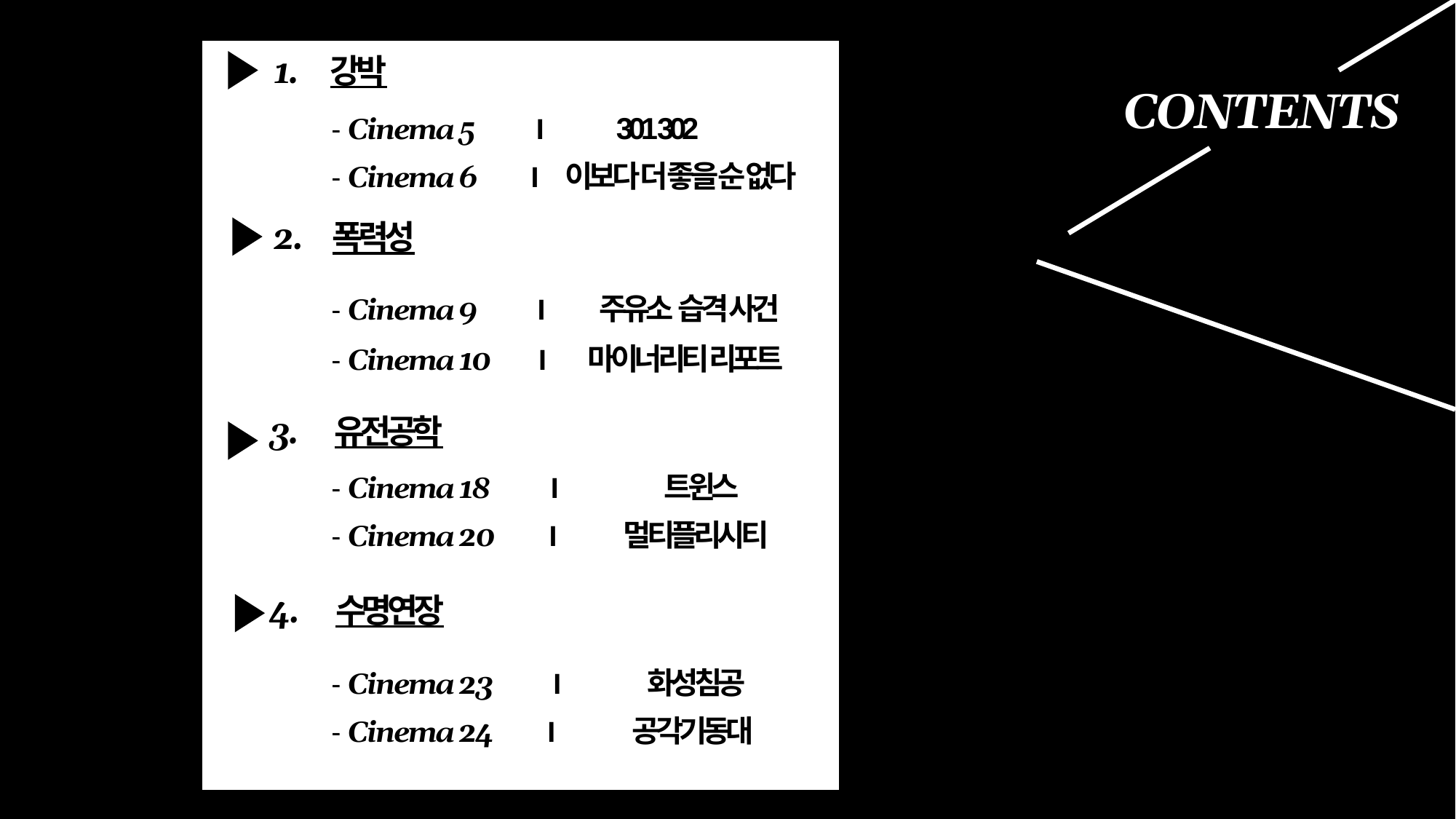

1.    강박

CONTENTS
- Cinema 5         I                 301 302
- Cinema 6        I   이보다 더 좋을 순 없다
2.   폭력성

- Cinema 9         I       주유소  습격 사건
- Cinema 10       I     마이너리티 리포트
3.    유전공학

- Cinema 18         I               트윈스
- Cinema 20        I         멀티플리시티
4.    수명연장

- Cinema 23         I            화성침공
- Cinema 24        I           공각기동대